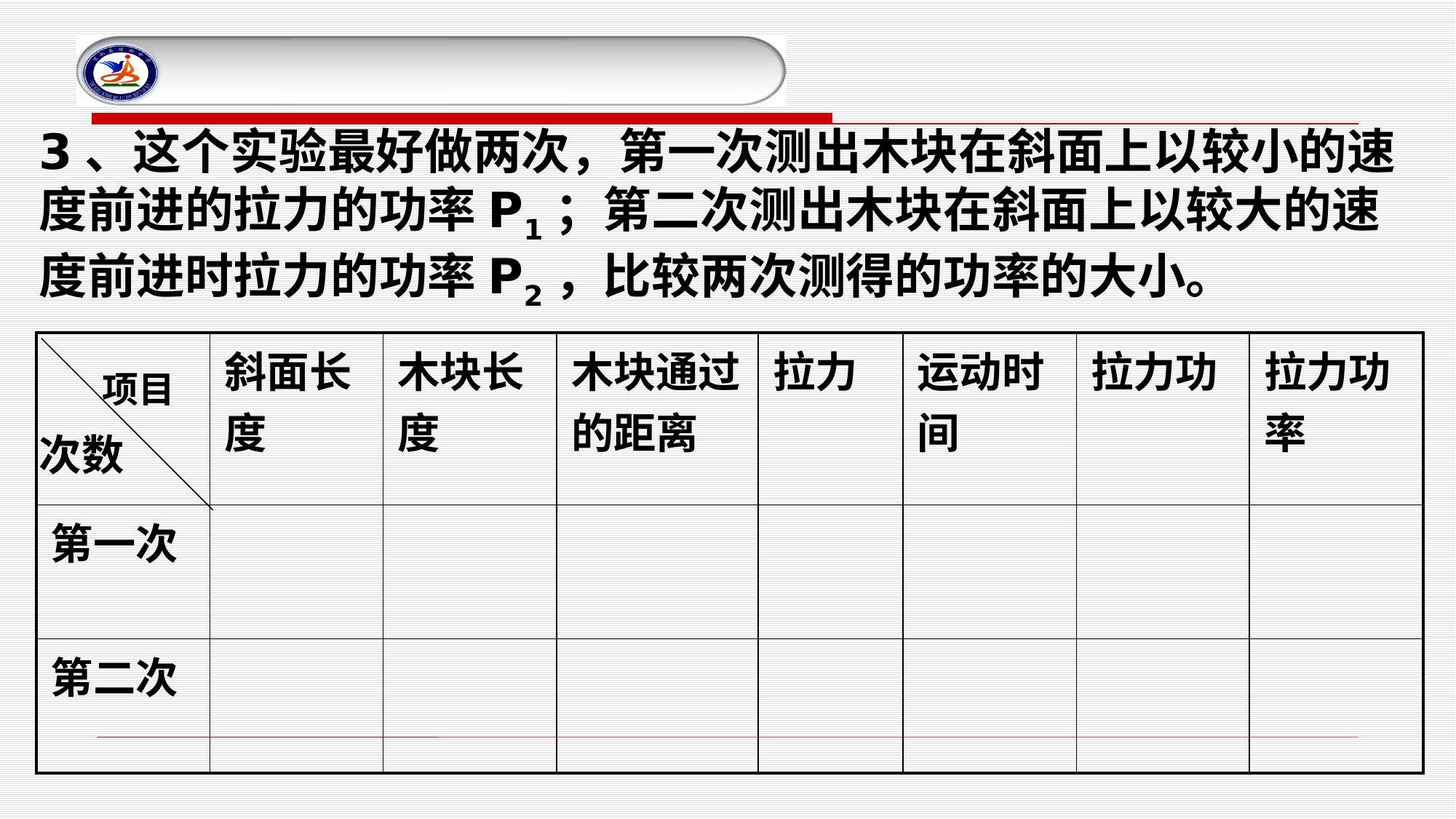

3、这个实验最好做两次，第一次测出木块在斜面上以较小的速度前进的拉力的功率P1；第二次测出木块在斜面上以较大的速度前进时拉力的功率P2，比较两次测得的功率的大小。

|  | 斜面长度 | 木块长度 | 木块通过的距离 | 拉力 | 运动时间 | 拉力功 | 拉力功率 |
| --- | --- | --- | --- | --- | --- | --- | --- |
| 第一次 |  |  |  |  |  |  |  |
| 第二次 |  |  |  |  |  |  |  |

项目
次数